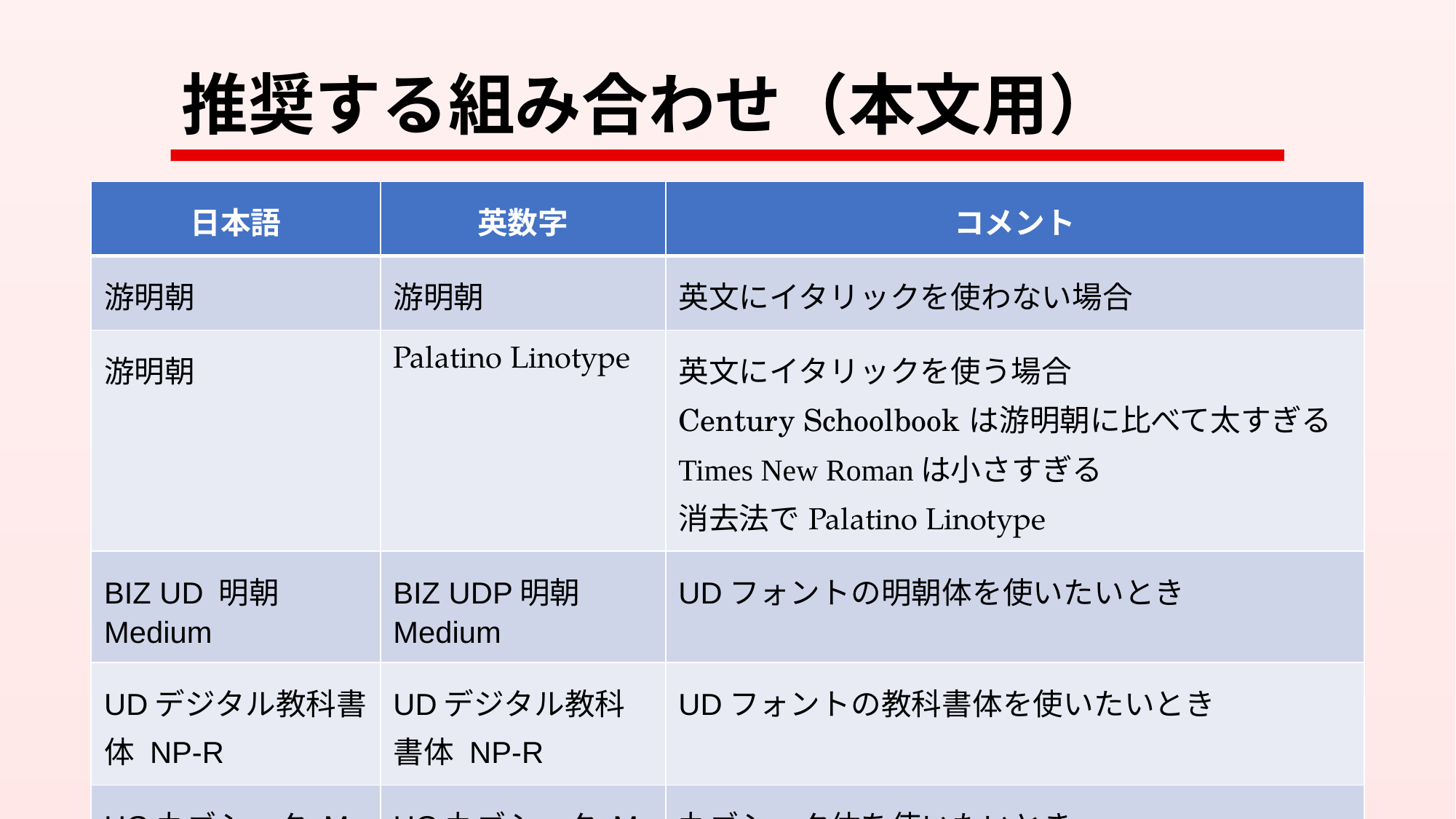

# 推奨する組み合わせ（本文用）
| 日本語 | 英数字 | コメント |
| --- | --- | --- |
| 游明朝 | 游明朝 | 英文にイタリックを使わない場合 |
| 游明朝 | Palatino Linotype | 英文にイタリックを使う場合 Century Schoolbookは游明朝に比べて太すぎる Times New Romanは小さすぎる 消去法でPalatino Linotype |
| BIZ UD 明朝 Medium | BIZ UDP明朝 Medium | UDフォントの明朝体を使いたいとき |
| UDデジタル教科書体 NP-R | UDデジタル教科書体 NP-R | UDフォントの教科書体を使いたいとき |
| HG丸ゴシック M-PRO | HG丸ゴシック M-PRO | 丸ゴシック体を使いたいとき |